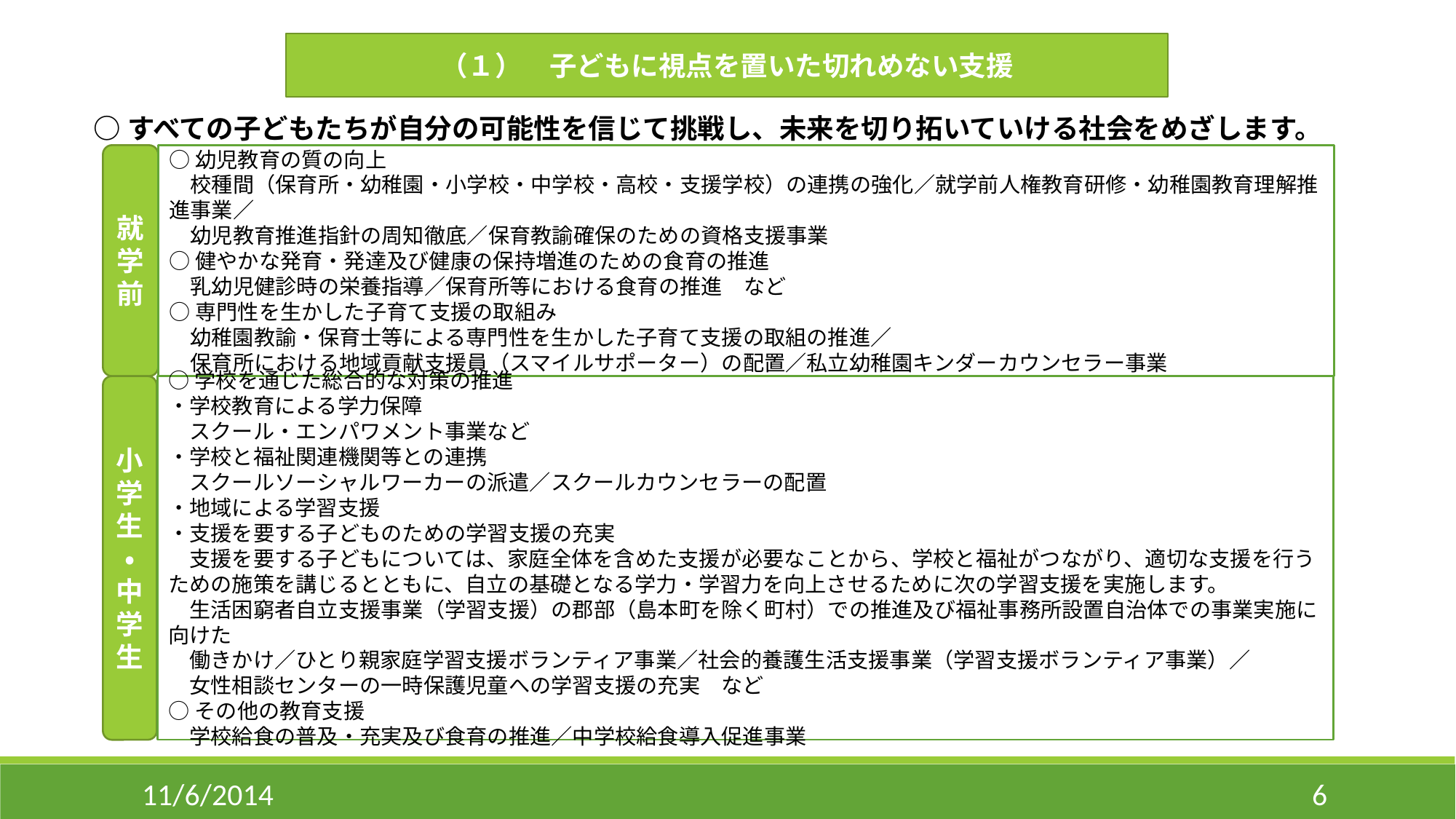

（１）　子どもに視点を置いた切れめない支援

○すべての子どもたちが自分の可能性を信じて挑戦し、未来を切り拓いていける社会をめざします。
就学前
○幼児教育の質の向上
　校種間（保育所・幼稚園・小学校・中学校・高校・支援学校）の連携の強化／就学前人権教育研修・幼稚園教育理解推進事業／
　幼児教育推進指針の周知徹底／保育教諭確保のための資格支援事業
○健やかな発育・発達及び健康の保持増進のための食育の推進
　乳幼児健診時の栄養指導／保育所等における食育の推進　など
○専門性を生かした子育て支援の取組み
　幼稚園教諭・保育士等による専門性を生かした子育て支援の取組の推進／
　保育所における地域貢献支援員（スマイルサポーター）の配置／私立幼稚園キンダーカウンセラー事業
小学生・中学生
○学校を通じた総合的な対策の推進
・学校教育による学力保障
　スクール・エンパワメント事業など
・学校と福祉関連機関等との連携
　スクールソーシャルワーカーの派遣／スクールカウンセラーの配置
・地域による学習支援
・支援を要する子どものための学習支援の充実
　支援を要する子どもについては、家庭全体を含めた支援が必要なことから、学校と福祉がつながり、適切な支援を行うための施策を講じるとともに、自立の基礎となる学力・学習力を向上させるために次の学習支援を実施します。
　生活困窮者自立支援事業（学習支援）の郡部（島本町を除く町村）での推進及び福祉事務所設置自治体での事業実施に向けた
　働きかけ／ひとり親家庭学習支援ボランティア事業／社会的養護生活支援事業（学習支援ボランティア事業）／
　女性相談センターの一時保護児童への学習支援の充実　など
○その他の教育支援
　学校給食の普及・充実及び食育の推進／中学校給食導入促進事業
11/6/2014
6